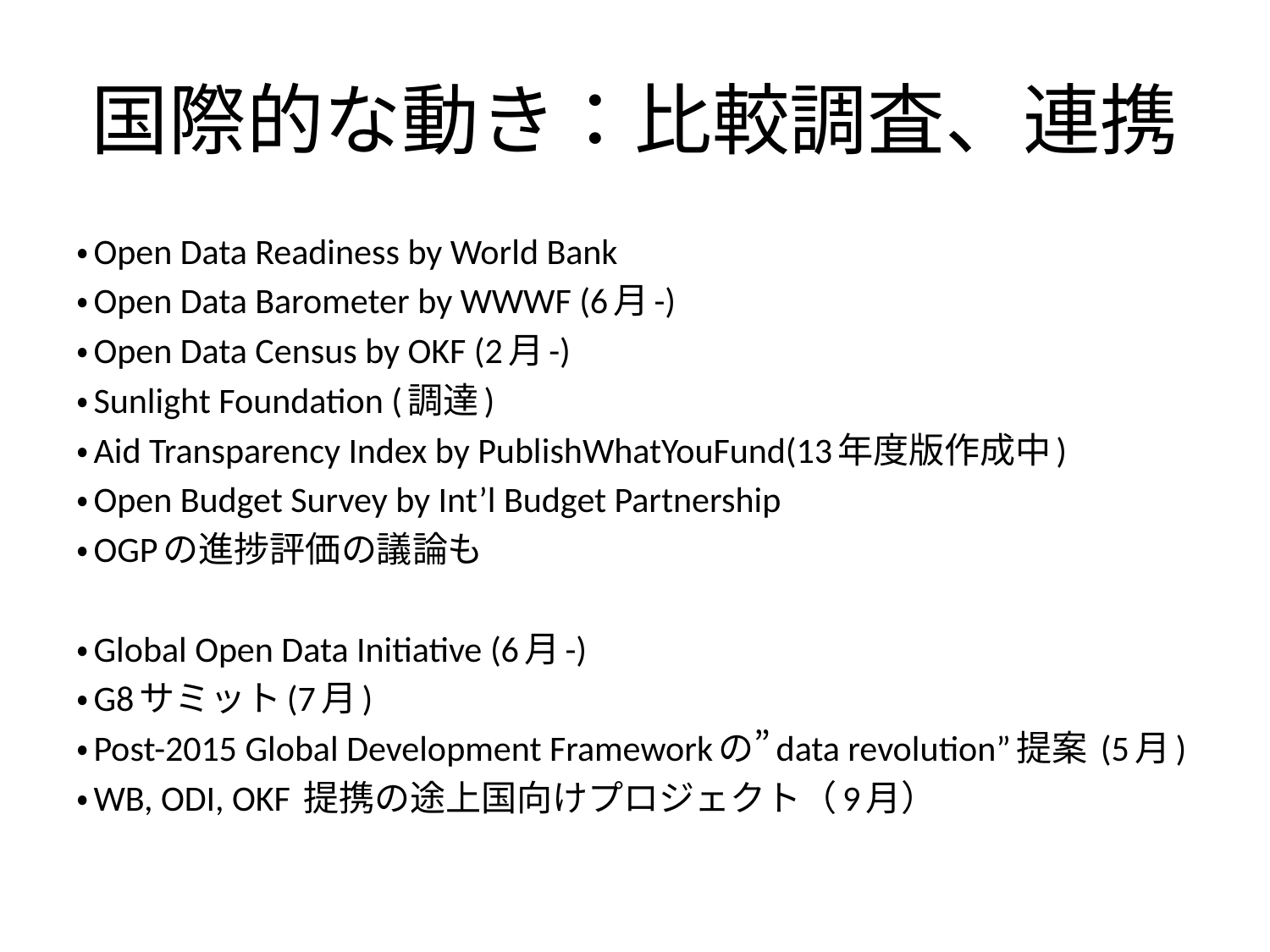

# 国際的な動き：比較調査、連携
・Open Data Readiness by World Bank
・Open Data Barometer by WWWF (6月-)
・Open Data Census by OKF (2月-)
・Sunlight Foundation (調達)
・Aid Transparency Index by PublishWhatYouFund(13年度版作成中)
・Open Budget Survey by Int’l Budget Partnership
・OGPの進捗評価の議論も

・Global Open Data Initiative (6月-)
・G8サミット(7月)
・Post-2015 Global Development Frameworkの”data revolution”提案 (5月)
・WB, ODI, OKF 提携の途上国向けプロジェクト（9月）